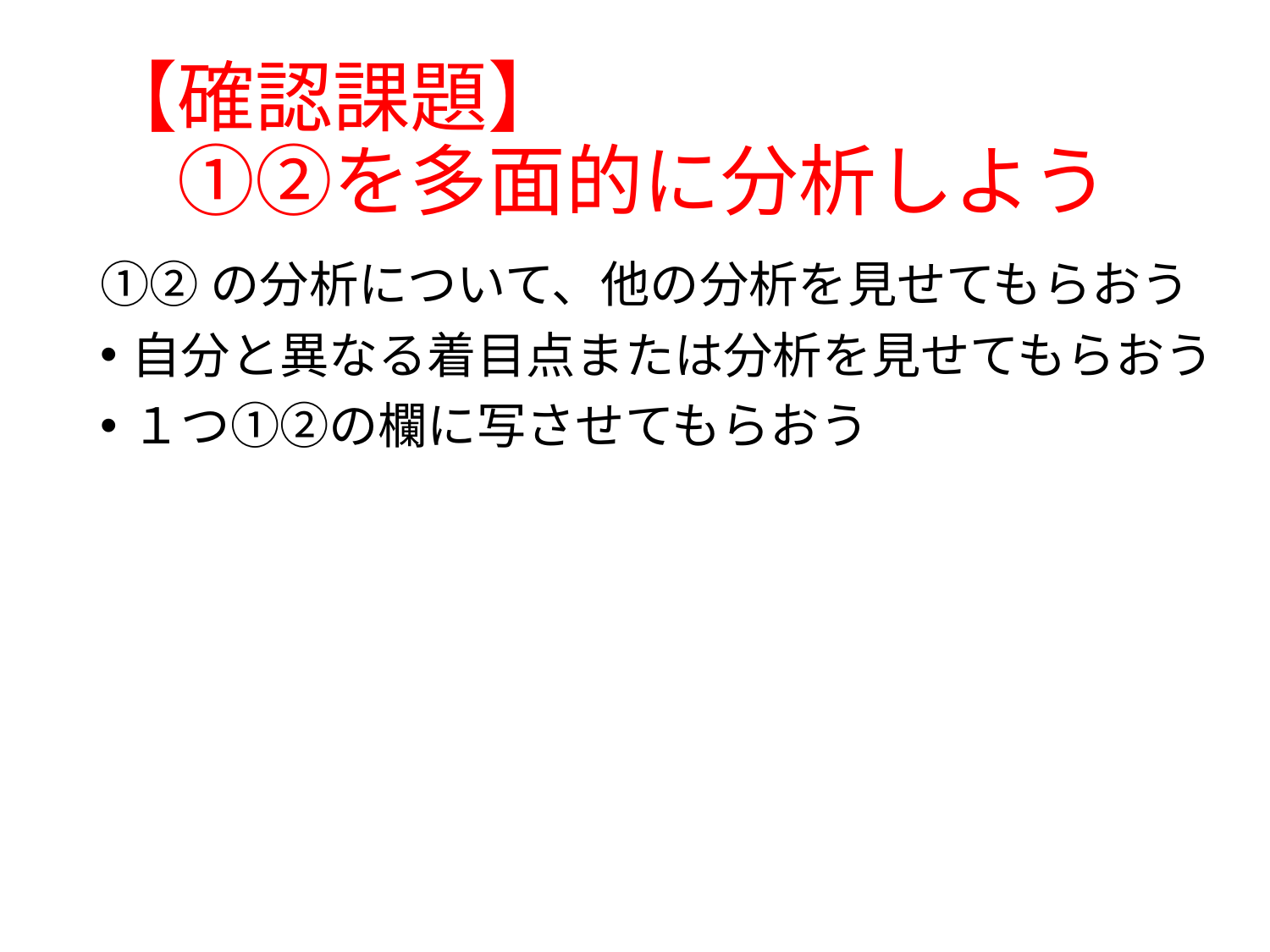

# 【確認課題】 　①②を多面的に分析しよう
①②の分析について、他の分析を見せてもらおう
自分と異なる着目点または分析を見せてもらおう
１つ①②の欄に写させてもらおう